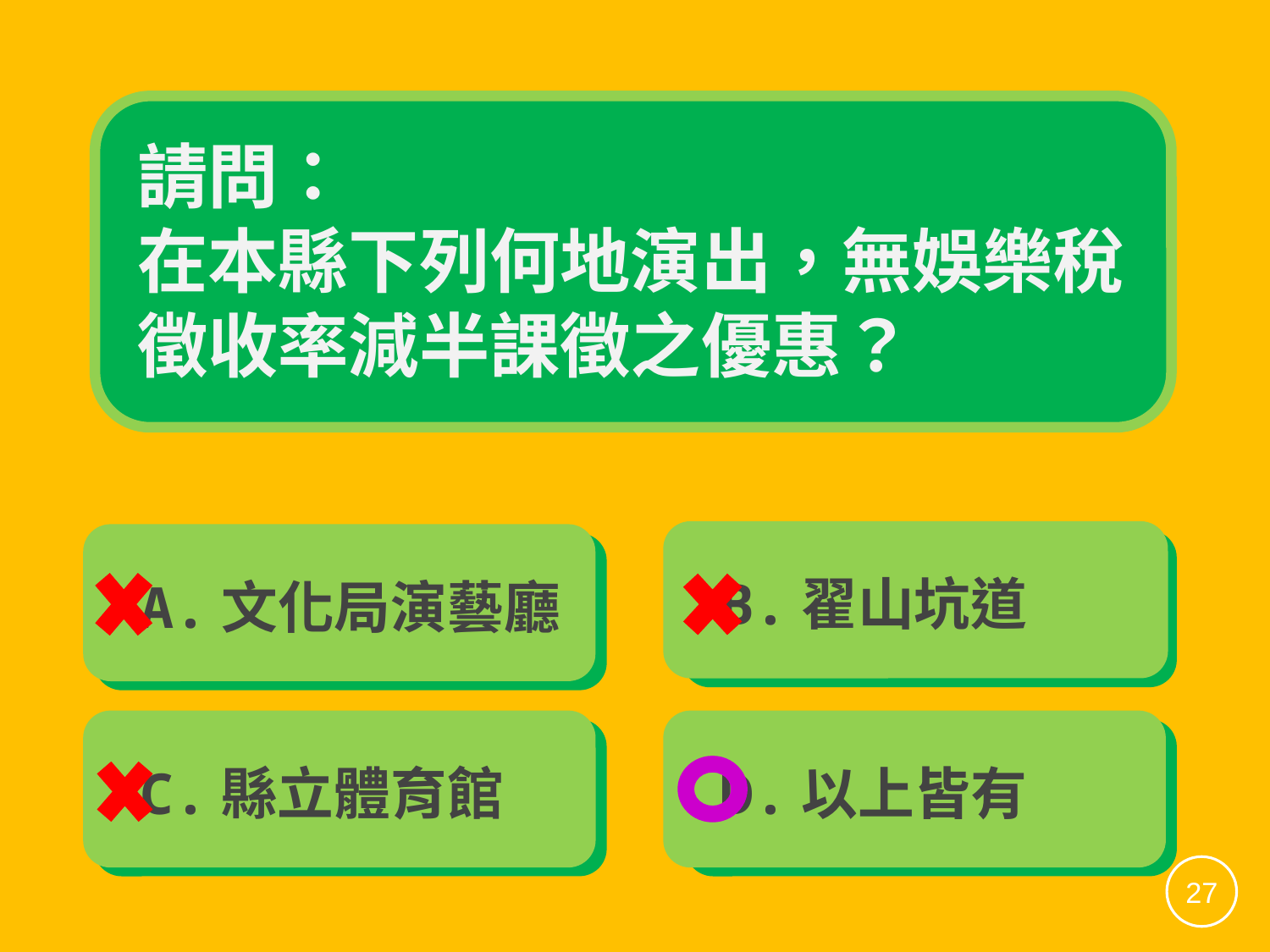

請問：
在本縣下列何地演出，無娛樂稅徵收率減半課徵之優惠？
  B.翟山坑道

  A.文化局演藝廳

  C.縣立體育館

  D.以上皆有

27